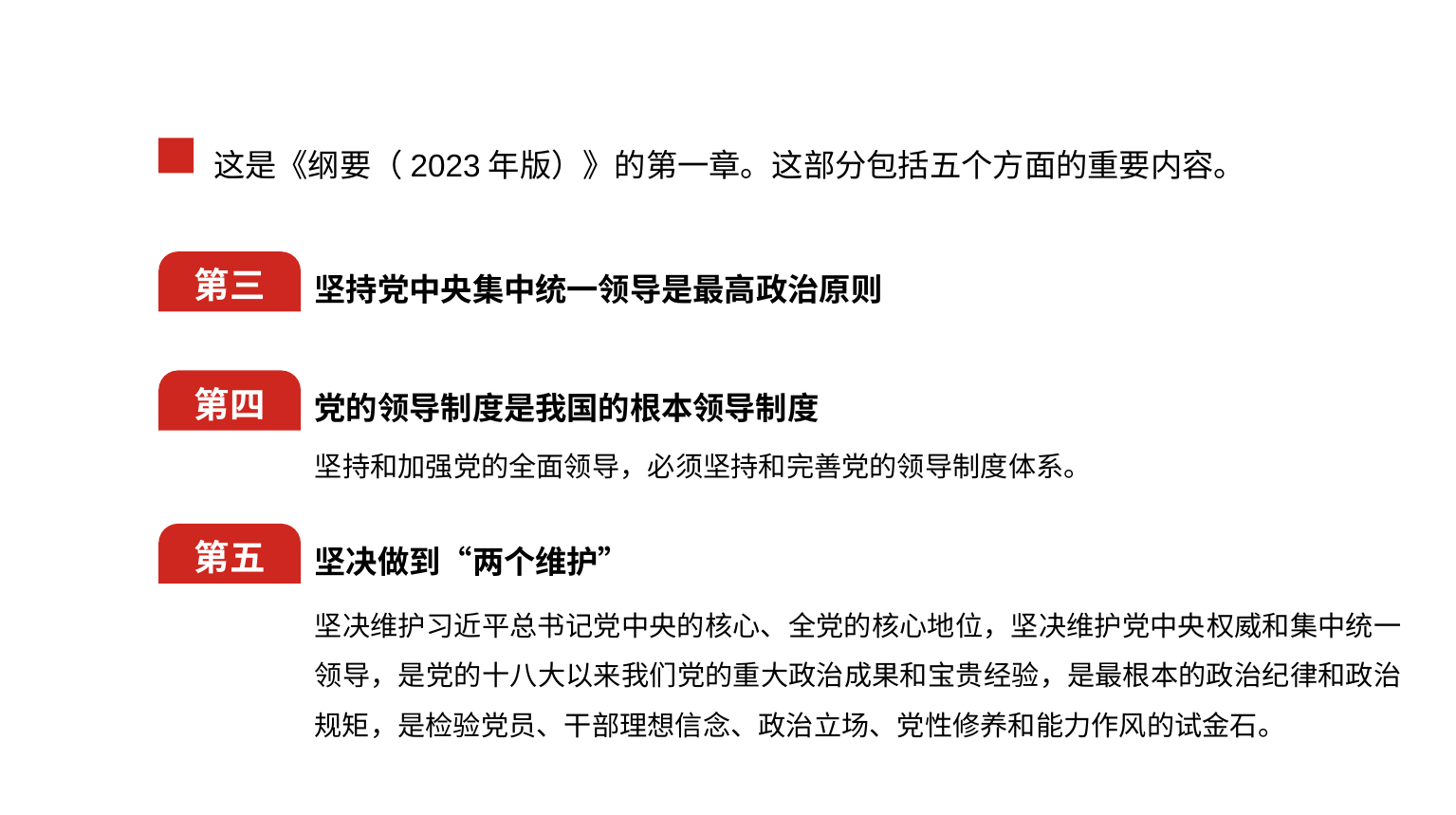

这是《纲要（2023年版）》的第一章。这部分包括五个方面的重要内容。

坚持党中央集中统一领导是最高政治原则
第三
党的领导制度是我国的根本领导制度
第四
坚持和加强党的全面领导，必须坚持和完善党的领导制度体系。
坚决做到“两个维护”
第五
坚决维护习近平总书记党中央的核心、全党的核心地位，坚决维护党中央权威和集中统一领导，是党的十八大以来我们党的重大政治成果和宝贵经验，是最根本的政治纪律和政治规矩，是检验党员、干部理想信念、政治立场、党性修养和能力作风的试金石。